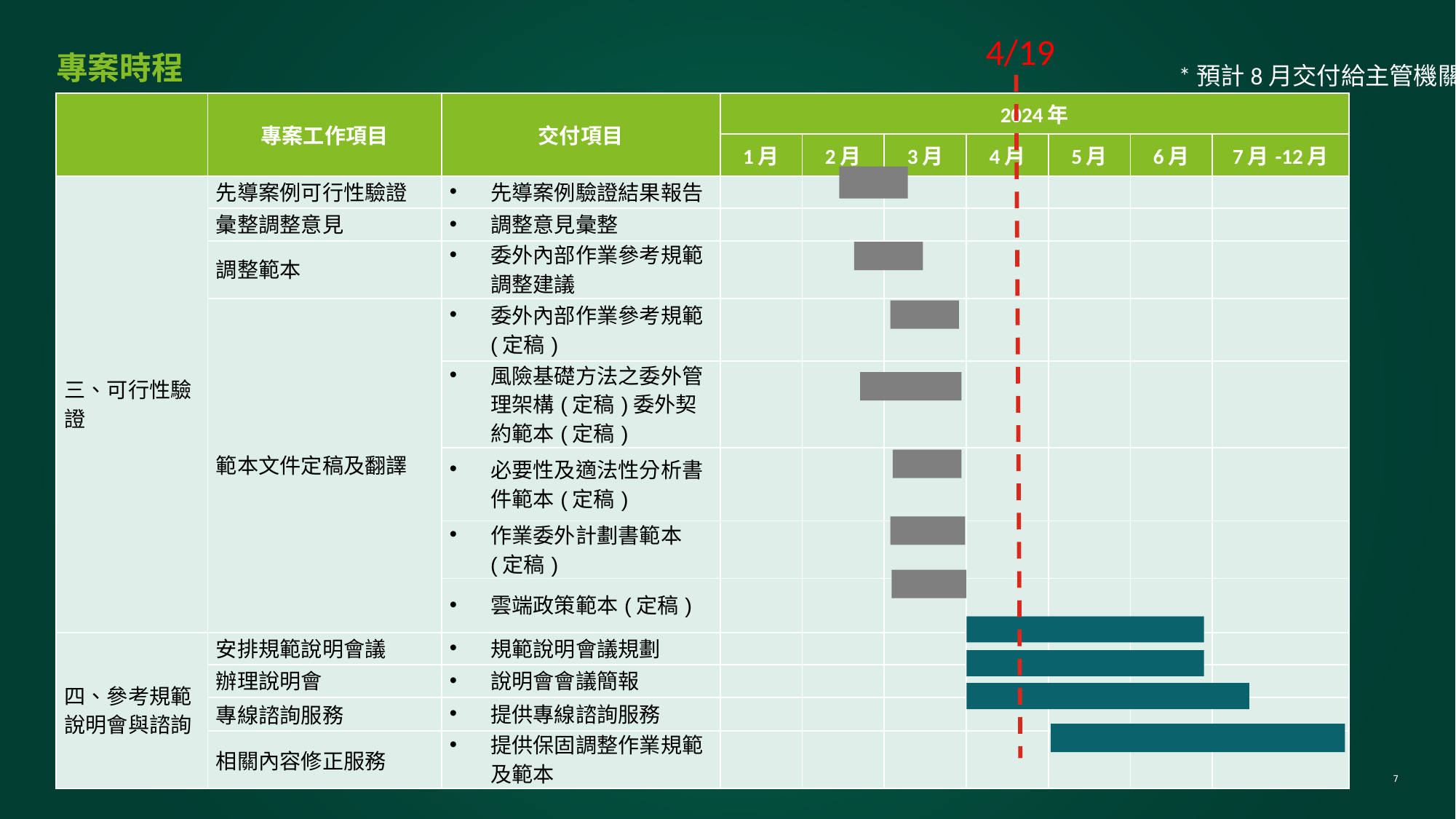

4/19
# 專案時程
*預計8月交付給主管機關

|  | 專案工作項目 | 交付項目 | 2024年 |  |  |  |  |  |  |
| --- | --- | --- | --- | --- | --- | --- | --- | --- | --- |
|  |  |  | 1月 | 2月 | 3月 | 4月 | 5月 | 6月 | 7月-12月 |
| 三、可行性驗證 | 先導案例可行性驗證 | 先導案例驗證結果報告 |  |  |  |  |  |  |  |
|  | 彙整調整意見 | 調整意見彙整 |  |  |  |  |  |  |  |
|  | 調整範本 | 委外內部作業參考規範調整建議 |  |  |  |  |  |  |  |
|  | 範本文件定稿及翻譯 | 委外內部作業參考規範(定稿) |  |  |  |  |  |  |  |
|  |  | 風險基礎方法之委外管理架構(定稿)委外契約範本(定稿) |  |  |  |  |  |  |  |
|  |  | 必要性及適法性分析書件範本(定稿) |  |  |  |  |  |  |  |
|  |  | 作業委外計劃書範本(定稿) |  |  |  |  |  |  |  |
|  |  | 雲端政策範本(定稿) |  |  |  |  |  |  |  |
| 四、參考規範說明會與諮詢 | 安排規範說明會議 | 規範說明會議規劃 |  |  |  |  |  |  |  |
| 四、參考規範說明會 | 辦理說明會 | 說明會會議簡報 |  |  |  |  |  |  |  |
|  | 專線諮詢服務 | 提供專線諮詢服務 |  |  |  |  |  |  |  |
|  | 相關內容修正服務 | 提供保固調整作業規範及範本 |  |  |  |  |  |  |  |